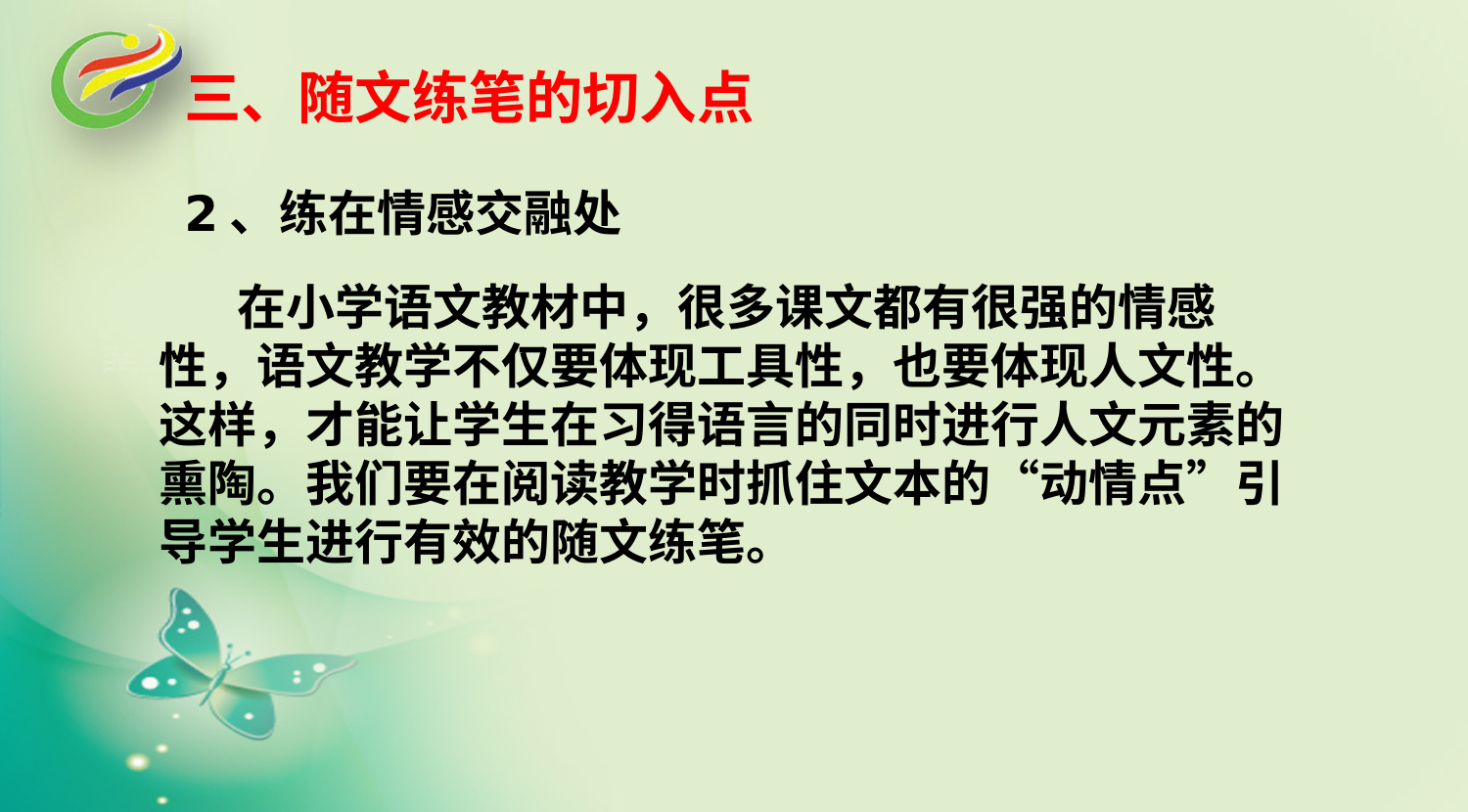

三、随文练笔的切入点
2、练在情感交融处
      在小学语文教材中，很多课文都有很强的情感性，语文教学不仅要体现工具性，也要体现人文性。这样，才能让学生在习得语言的同时进行人文元素的熏陶。我们要在阅读教学时抓住文本的“动情点”引导学生进行有效的随文练笔。